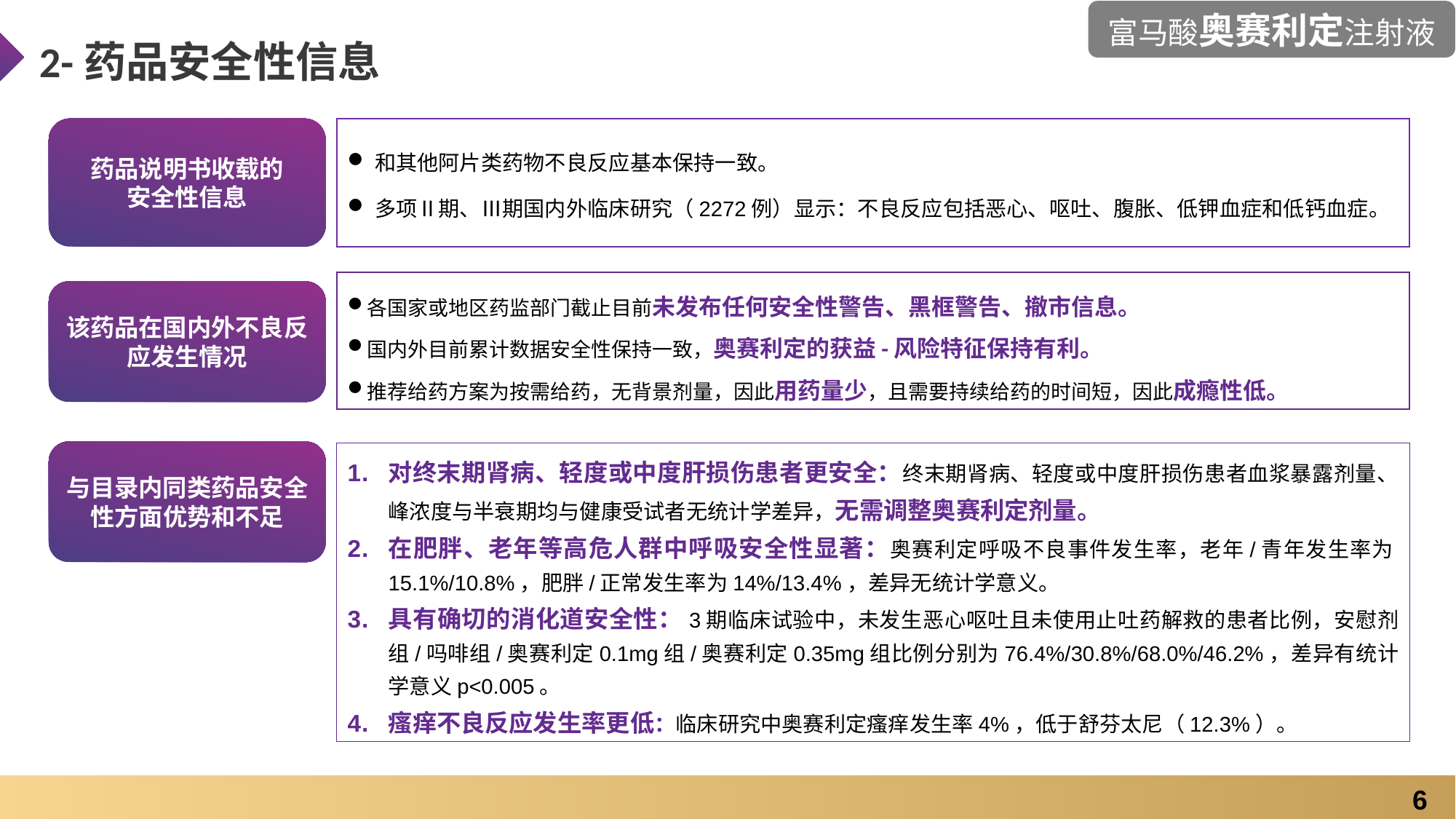

富马酸奥赛利定注射液

2-药品安全性信息
药品说明书收载的
安全性信息
和其他阿片类药物不良反应基本保持一致。
多项Ⅱ期、Ⅲ期国内外临床研究（2272例）显示：不良反应包括恶心、呕吐、腹胀、低钾血症和低钙血症。
各国家或地区药监部门截止目前未发布任何安全性警告、黑框警告、撤市信息。
国内外目前累计数据安全性保持一致，奥赛利定的获益-风险特征保持有利。
推荐给药方案为按需给药，无背景剂量，因此用药量少，且需要持续给药的时间短，因此成瘾性低。
该药品在国内外不良反应发生情况
与目录内同类药品安全性方面优势和不足
对终末期肾病、轻度或中度肝损伤患者更安全：终末期肾病、轻度或中度肝损伤患者血浆暴露剂量、峰浓度与半衰期均与健康受试者无统计学差异，无需调整奥赛利定剂量。
在肥胖、老年等高危人群中呼吸安全性显著：奥赛利定呼吸不良事件发生率，老年/青年发生率为15.1%/10.8%，肥胖/正常发生率为14%/13.4%，差异无统计学意义。
具有确切的消化道安全性：3期临床试验中，未发生恶心呕吐且未使用止吐药解救的患者比例，安慰剂组/吗啡组/奥赛利定0.1mg组/奥赛利定0.35mg组比例分别为76.4%/30.8%/68.0%/46.2%，差异有统计学意义p<0.005。
瘙痒不良反应发生率更低：临床研究中奥赛利定瘙痒发生率4%，低于舒芬太尼（12.3%）。

6